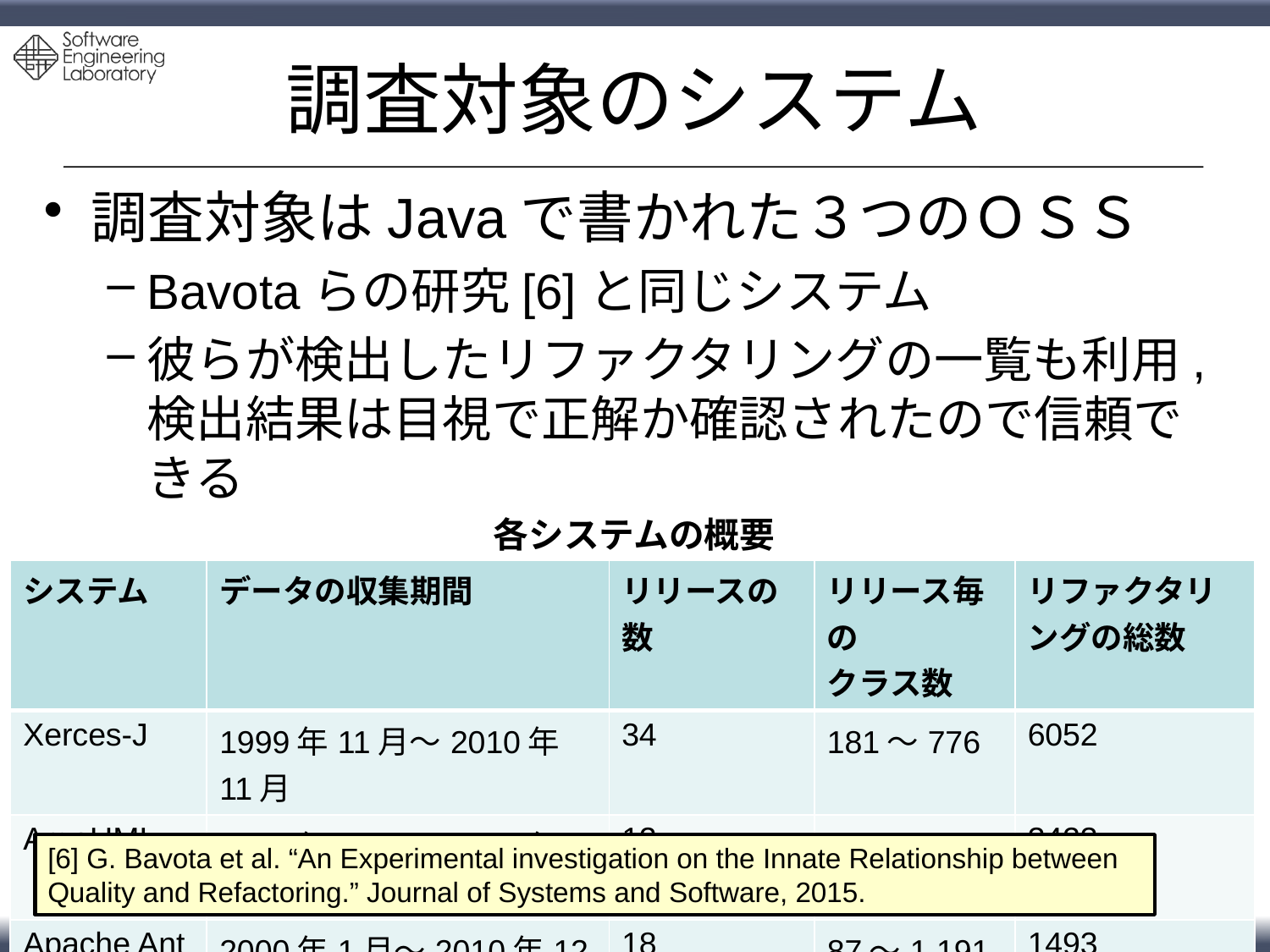

# 調査対象のシステム
調査対象はJavaで書かれた３つのＯＳＳ
Bavotaらの研究[6]と同じシステム
彼らが検出したリファクタリングの一覧も利用, 検出結果は目視で正解か確認されたので信頼できる
各システムの概要
| システム | データの収集期間 | リリースの数 | リリース毎の クラス数 | リファクタリングの総数 |
| --- | --- | --- | --- | --- |
| Xerces-J | 1999年11月～2010年11月 | 34 | 181～776 | 6052 |
| ArgoUML | 2002年10月～2011年12月 | 12 | 777～1,519 | 3423 |
| Apache Ant | 2000年1月～2010年12月 | 18 | 87～1,191 | 1493 |
[6] G. Bavota et al. “An Experimental investigation on the Innate Relationship between Quality and Refactoring.” Journal of Systems and Software, 2015.
11